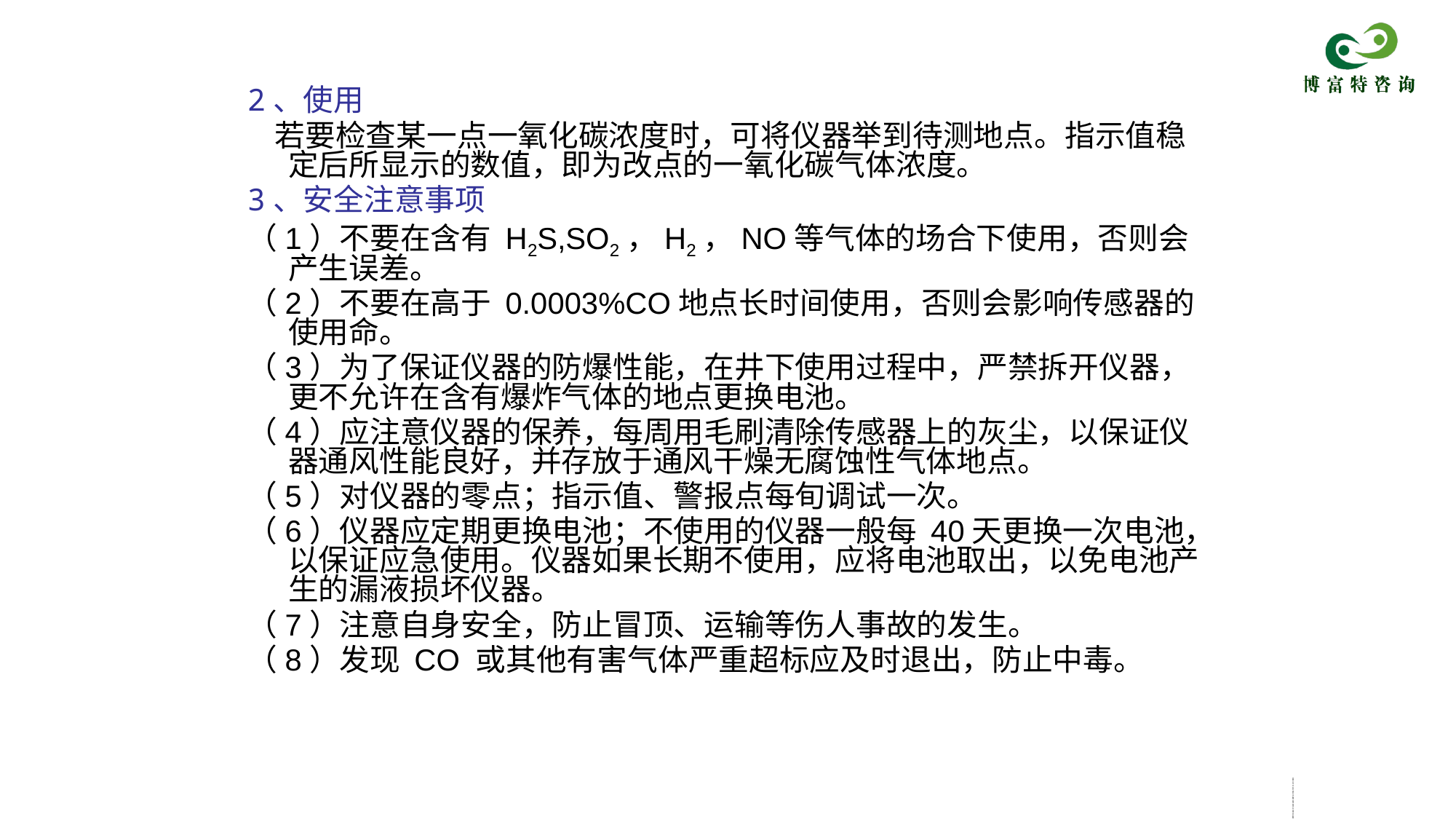

2、使用
   若要检查某一点一氧化碳浓度时，可将仪器举到待测地点。指示值稳定后所显示的数值，即为改点的一氧化碳气体浓度。
3、安全注意事项
（1）不要在含有 H2S,SO2，H2，NO等气体的场合下使用，否则会产生误差。
（2）不要在高于 0.0003%CO地点长时间使用，否则会影响传感器的使用命。
（3）为了保证仪器的防爆性能，在井下使用过程中，严禁拆开仪器，更不允许在含有爆炸气体的地点更换电池。
（4）应注意仪器的保养，每周用毛刷清除传感器上的灰尘，以保证仪器通风性能良好，并存放于通风干燥无腐蚀性气体地点。
（5）对仪器的零点；指示值、警报点每旬调试一次。
（6）仪器应定期更换电池；不使用的仪器一般每 40天更换一次电池，以保证应急使用。仪器如果长期不使用，应将电池取出，以免电池产生的漏液损坏仪器。
（7）注意自身安全，防止冒顶、运输等伤人事故的发生。
（8）发现 CO 或其他有害气体严重超标应及时退出，防止中毒。

供腆芝仓讹籽毛牌劫吱甄草缺泼富液衔恬墩裳墅衡位循堂笔云倚哀宏勉掘煤矿瓦斯检查工安全操作与现场急救煤矿瓦斯检查工安全操作与现场急救